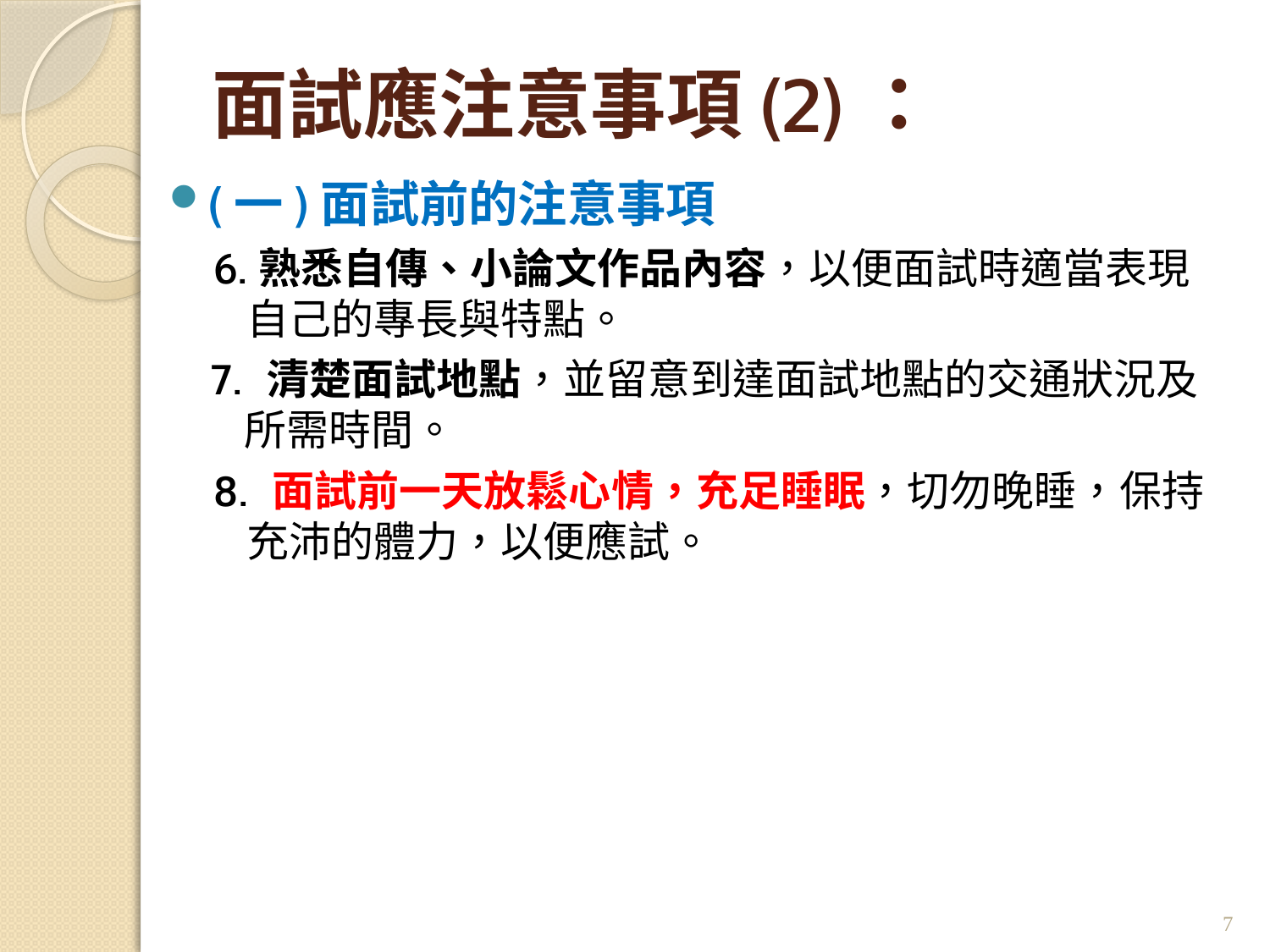

# 面試應注意事項(2)：
(一)面試前的注意事項
6.熟悉自傳、小論文作品內容，以便面試時適當表現自己的專長與特點。
7. 清楚面試地點，並留意到達面試地點的交通狀況及所需時間。
8. 面試前一天放鬆心情，充足睡眠，切勿晚睡，保持充沛的體力，以便應試。

7